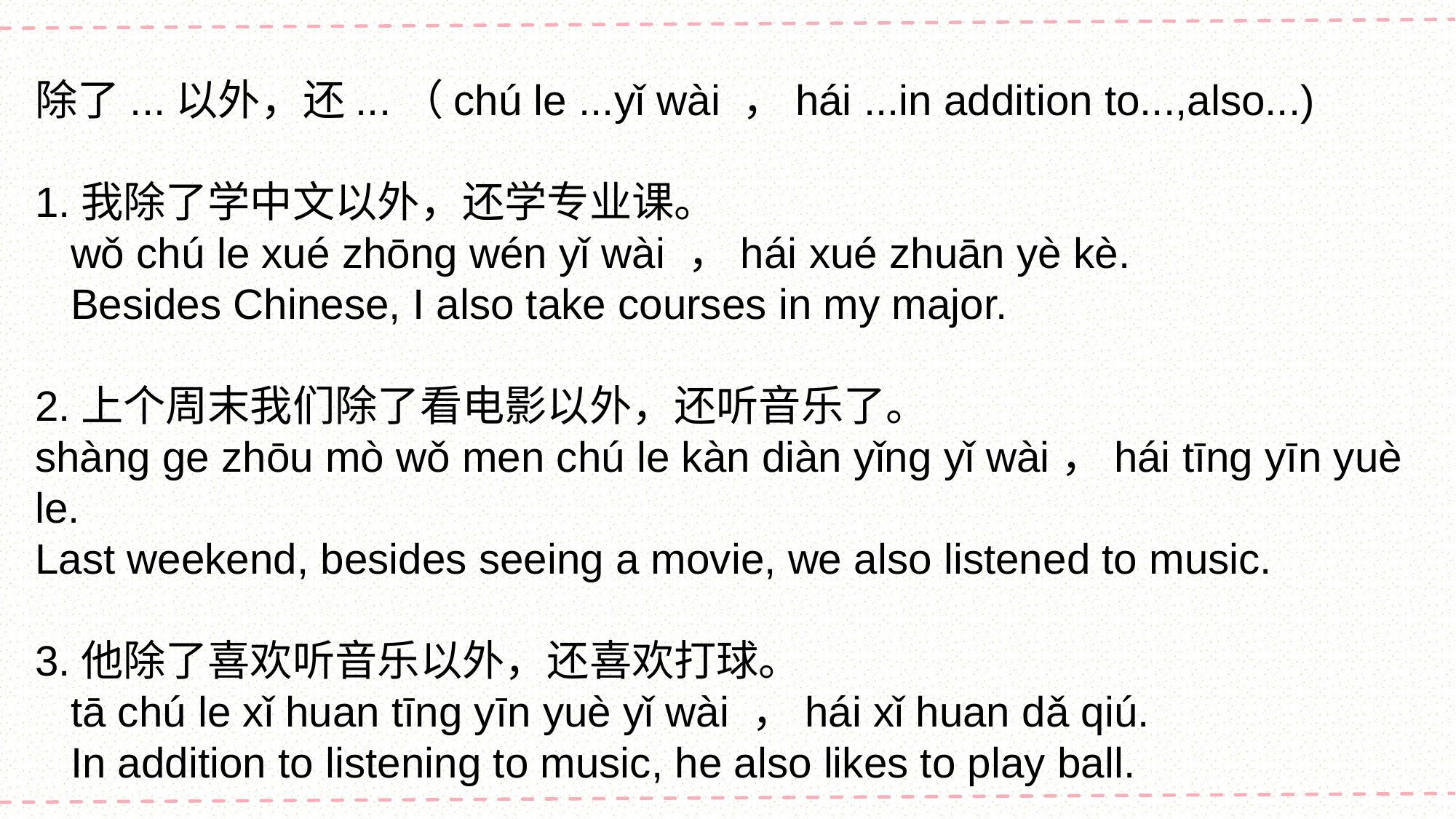

除了...以外，还...（chú le ...yǐ wài ，hái ...in addition to...,also...)

1.我除了学中文以外，还学专业课。
   wǒ chú le xué zhōng wén yǐ wài ，hái xué zhuān yè kè.
   Besides Chinese, I also take courses in my major.

2.上个周末我们除了看电影以外，还听音乐了。
shàng ge zhōu mò wǒ men chú le kàn diàn yǐng yǐ wài，hái tīng yīn yuè le.
Last weekend, besides seeing a movie, we also listened to music.

3.他除了喜欢听音乐以外，还喜欢打球。
   tā chú le xǐ huan tīng yīn yuè yǐ wài ，hái xǐ huan dǎ qiú.
   In addition to listening to music, he also likes to play ball.